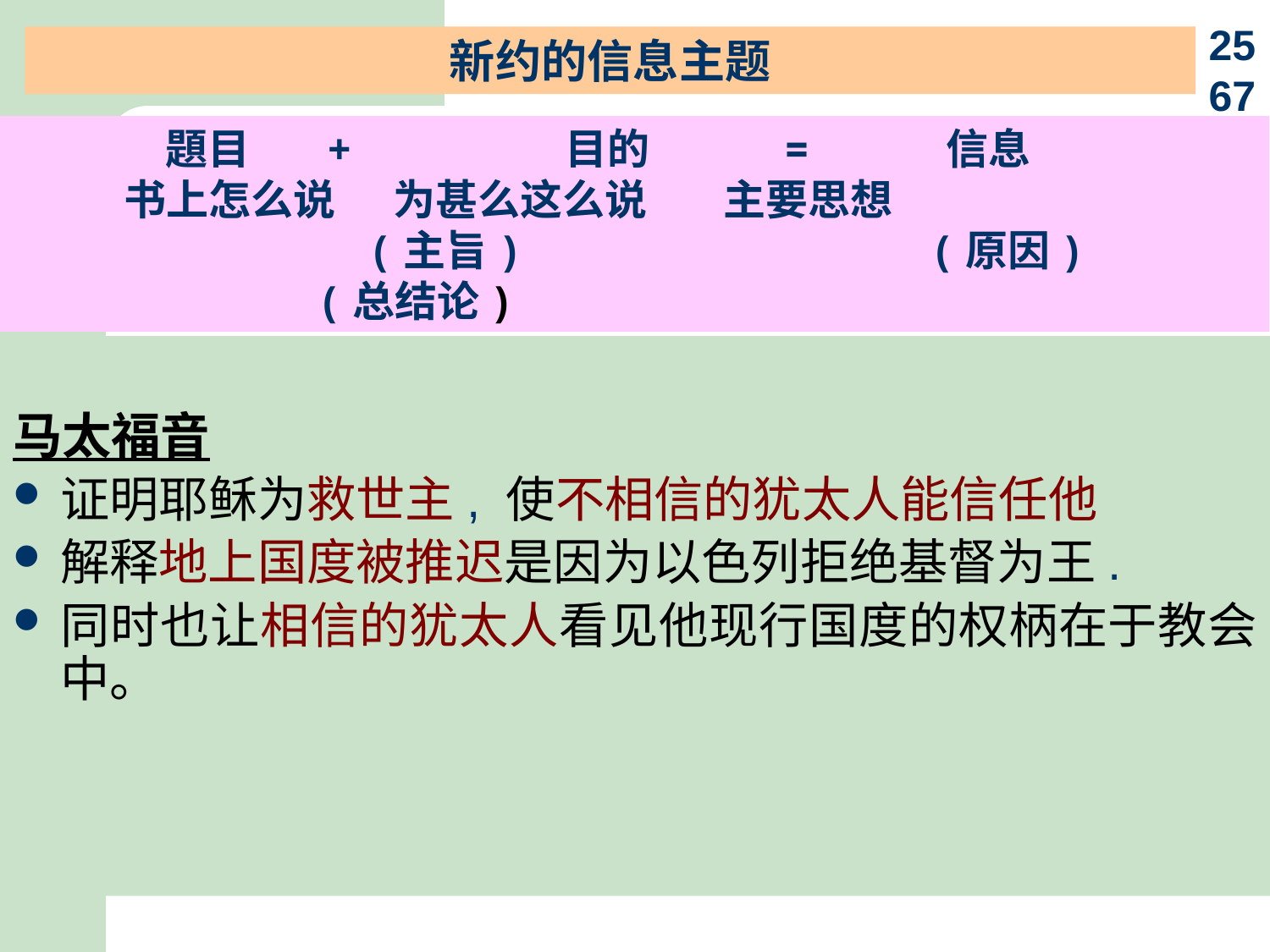

25
67
新约的信息主题
                  題目       +        目的             =     信息
	     书上怎么说  	    为甚么这么说	        主要思想
  	            (主旨)                (原因)   	            (总结论)

马太福音
证明耶稣为救世主, 使不相信的犹太人能信任他
解释地上国度被推迟是因为以色列拒绝基督为王.
同时也让相信的犹太人看见他现行国度的权柄在于教会中。